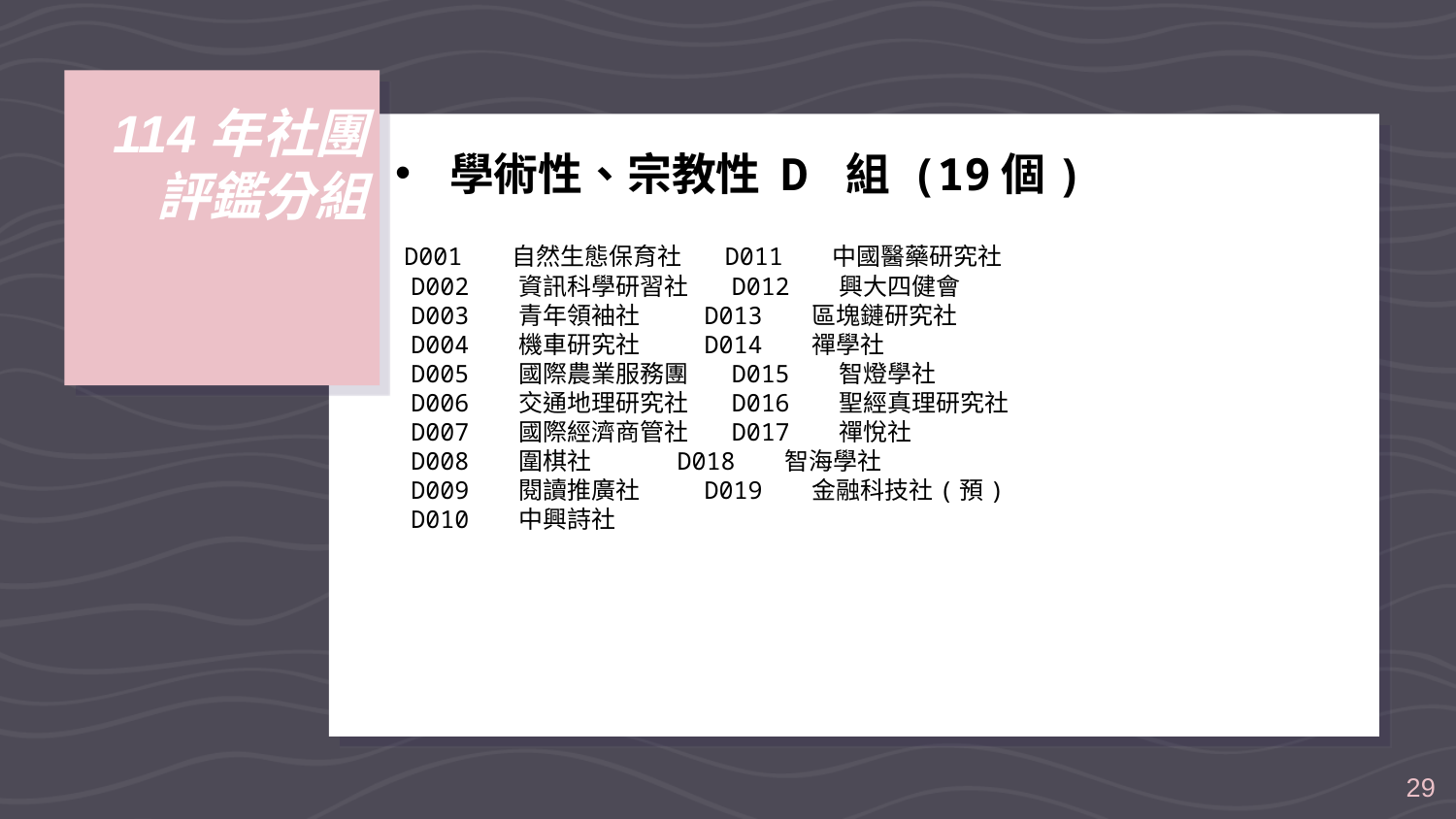

# 114年社團 評鑑分組
學術性、宗教性 D 組 (19個)

 D001   自然生態保育社       D011   中國醫藥研究社
 D002   資訊科學研習社       D012   興大四健會
 D003   青年領袖社           D013   區塊鏈研究社
 D004   機車研究社           D014   禪學社
 D005   國際農業服務團       D015   智燈學社
 D006   交通地理研究社       D016   聖經真理研究社
 D007   國際經濟商管社       D017   禪悅社
 D008   圍棋社               D018   智海學社
 D009   閱讀推廣社           D019   金融科技社(預)
 D010   中興詩社
29